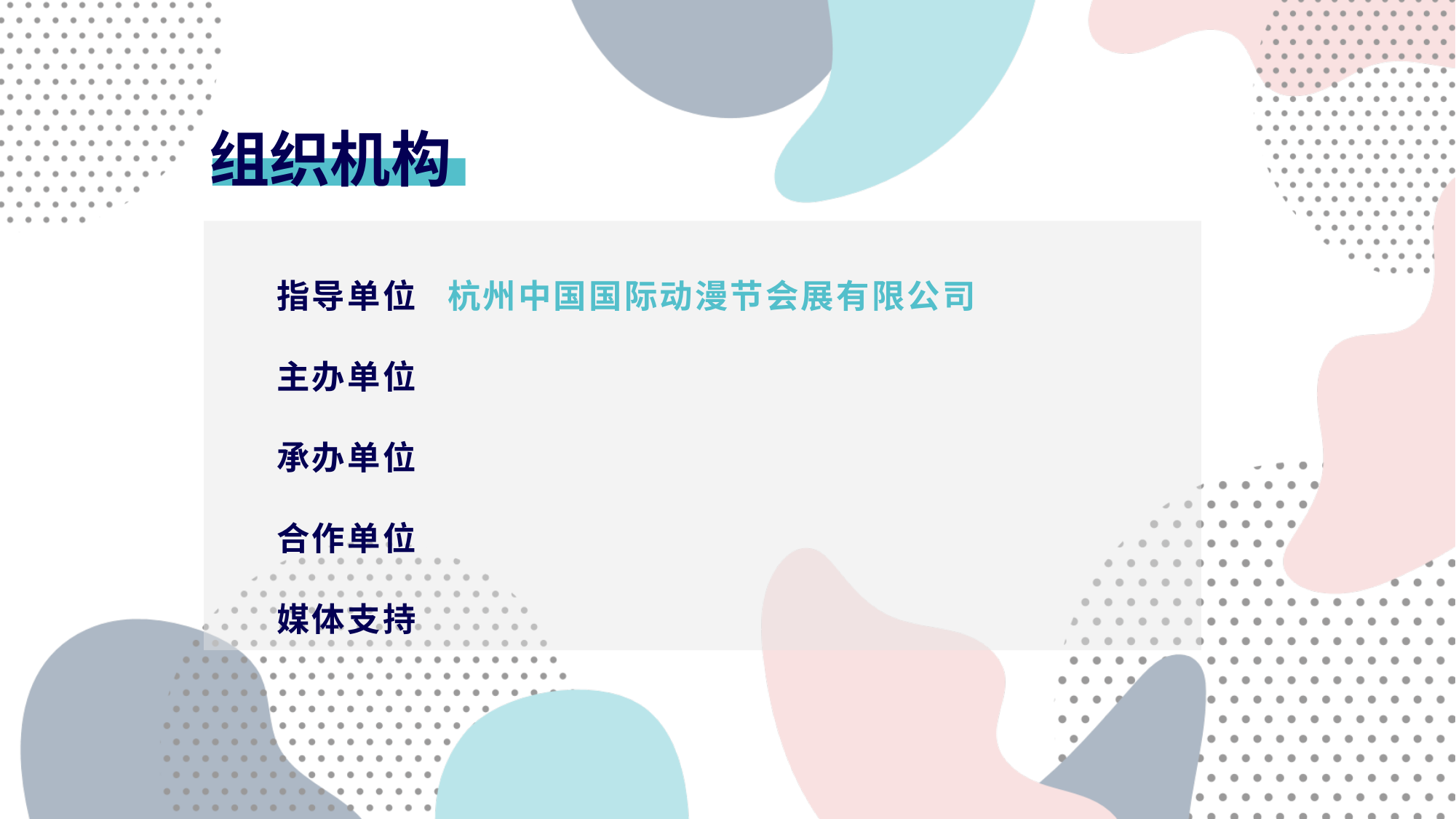

组织机构

指导单位   杭州中国国际动漫节会展有限公司
主办单位
承办单位
合作单位
媒体支持